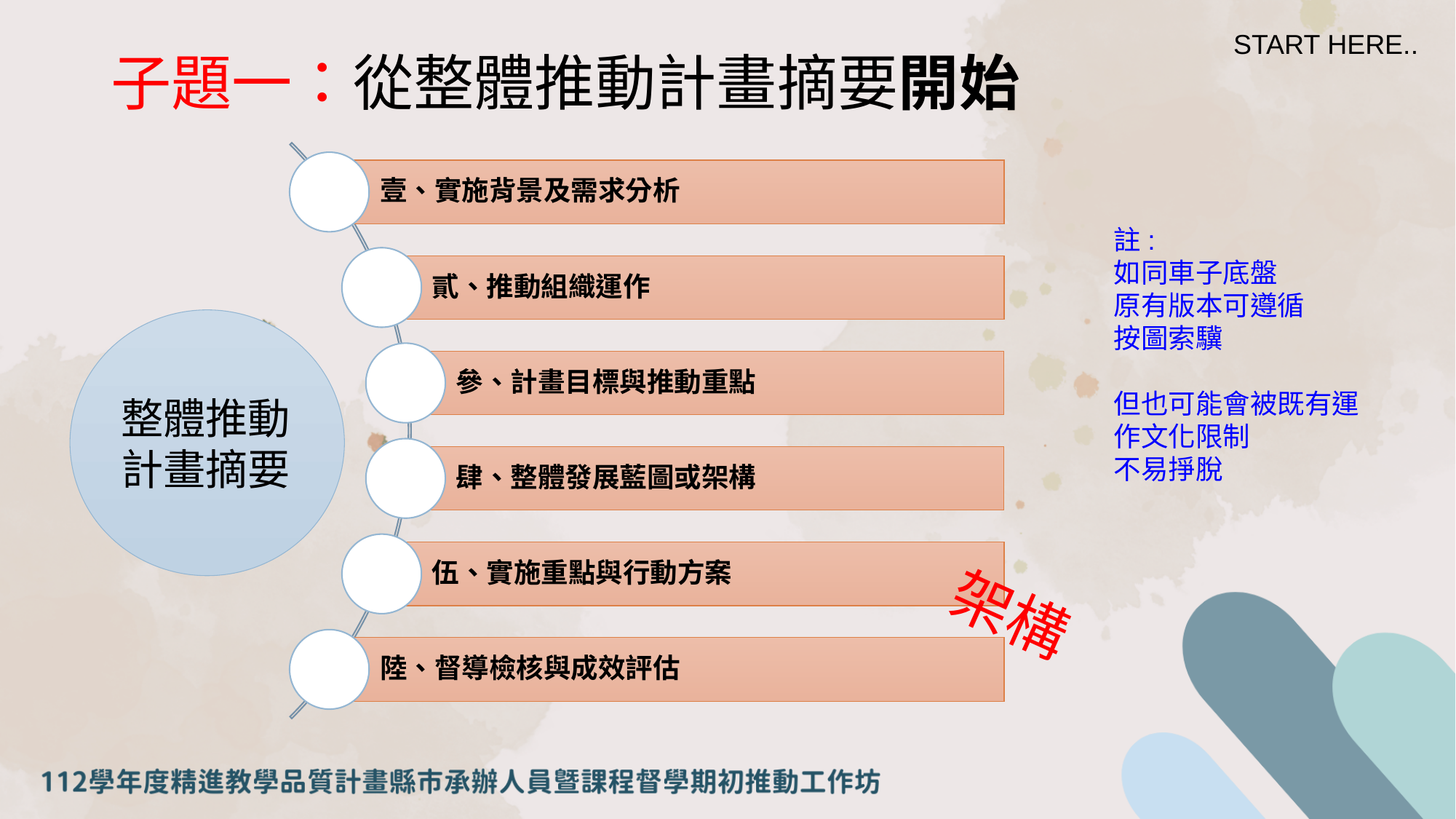

START HERE..
# 子題一：從整體推動計畫摘要開始
壹、實施背景及需求分析
貳、推動組織運作
參、計畫目標與推動重點
肆、整體發展藍圖或架構
伍、實施重點與行動方案
陸、督導檢核與成效評估
整體推動計畫摘要
註:
如同車子底盤
原有版本可遵循
按圖索驥

但也可能會被既有運作文化限制
不易掙脫
架構